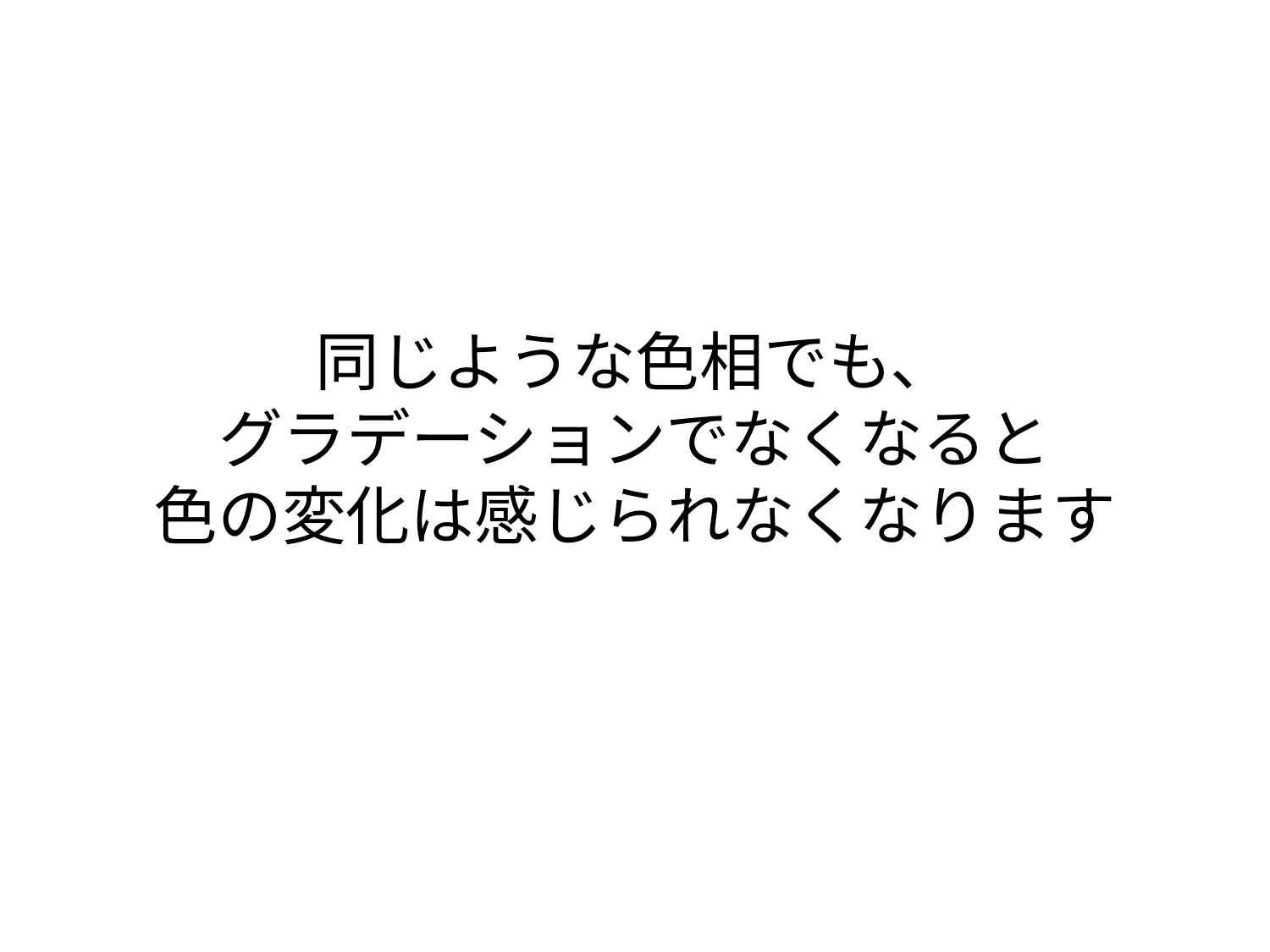

同じような色相でも、
グラデーションでなくなると
色の変化は感じられなくなります